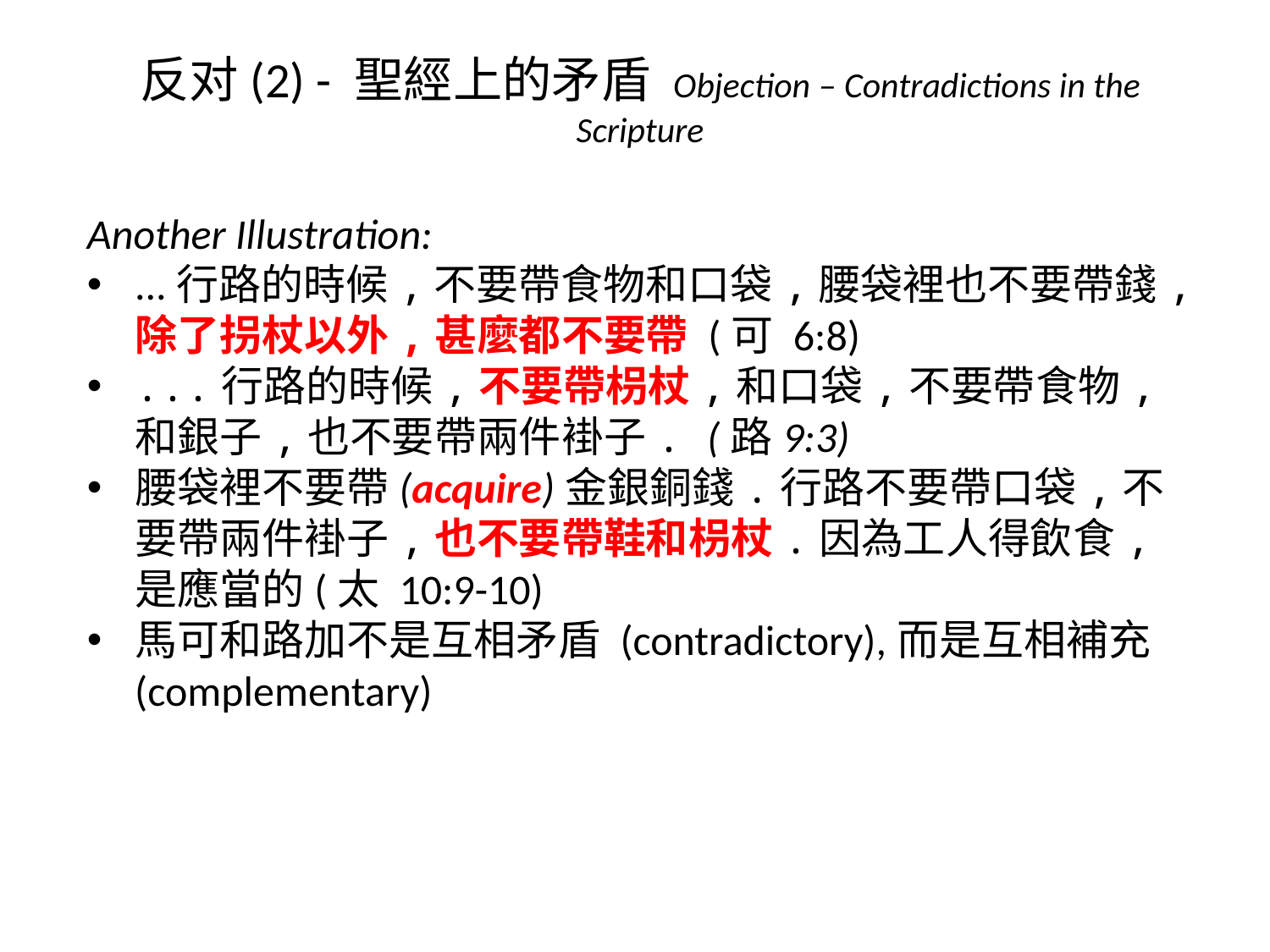

反对(2) - 聖經上的矛盾 Objection – Contradictions in the Scripture
Another Illustration:
...行路的時候,不要帶食物和口袋,腰袋裡也不要帶錢,除了拐杖以外,甚麼都不要帶 (可 6:8)
...行路的時候,不要帶枴杖,和口袋,不要帶食物,和銀子,也不要帶兩件褂子. (路9:3)
腰袋裡不要帶(acquire)金銀銅錢.行路不要帶口袋,不要帶兩件褂子,也不要帶鞋和枴杖.因為工人得飲食,是應當的(太 10:9-10)
馬可和路加不是互相矛盾 (contradictory),而是互相補充 (complementary)